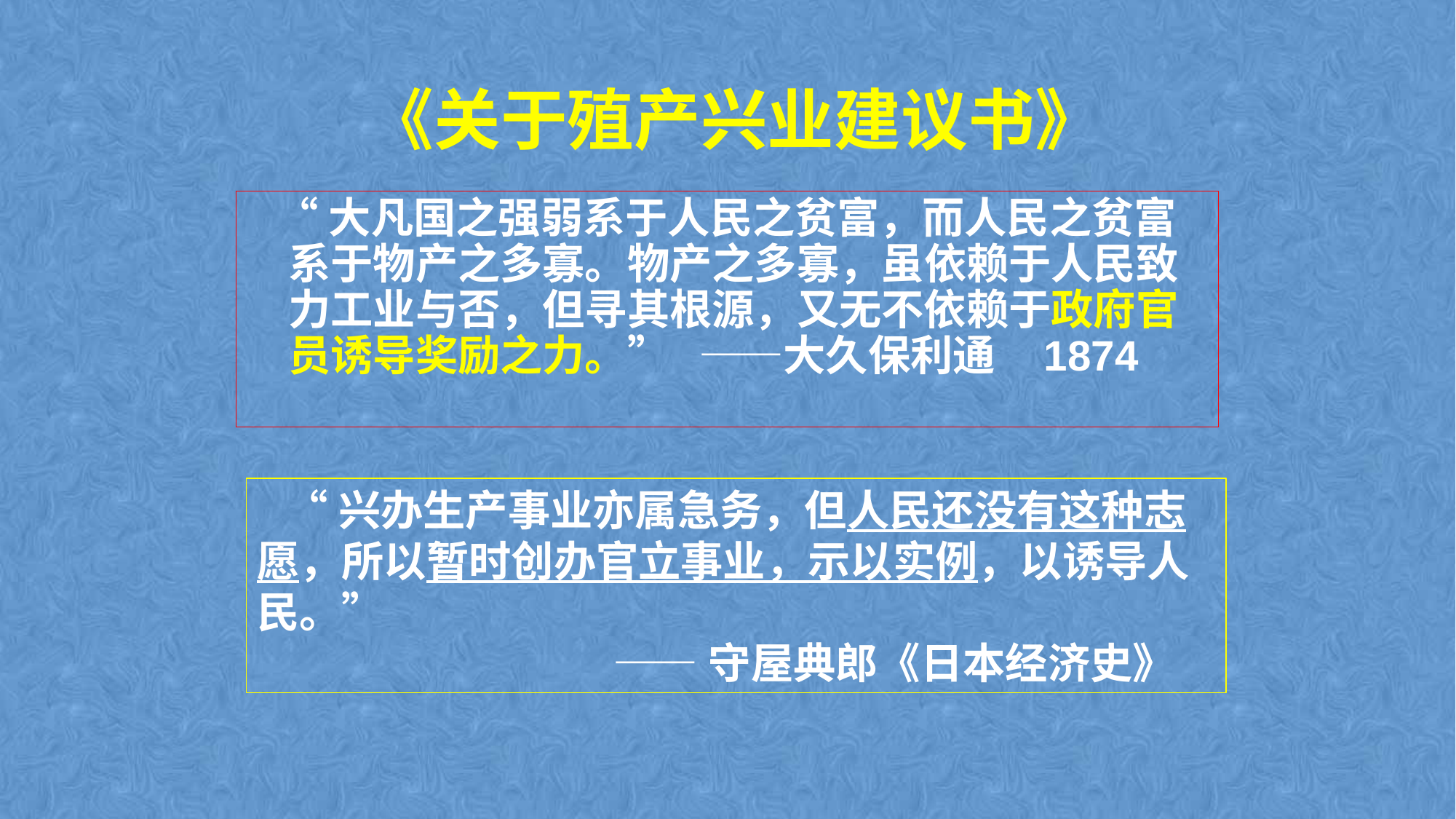

# 《关于殖产兴业建议书》
   “大凡国之强弱系于人民之贫富，而人民之贫富系于物产之多寡。物产之多寡，虽依赖于人民致力工业与否，但寻其根源，又无不依赖于政府官员诱导奖励之力。”   ——大久保利通    1874

   “兴办生产事业亦属急务，但人民还没有这种志愿，所以暂时创办官立事业，示以实例，以诱导人民。”
                                     ——守屋典郎《日本经济史》